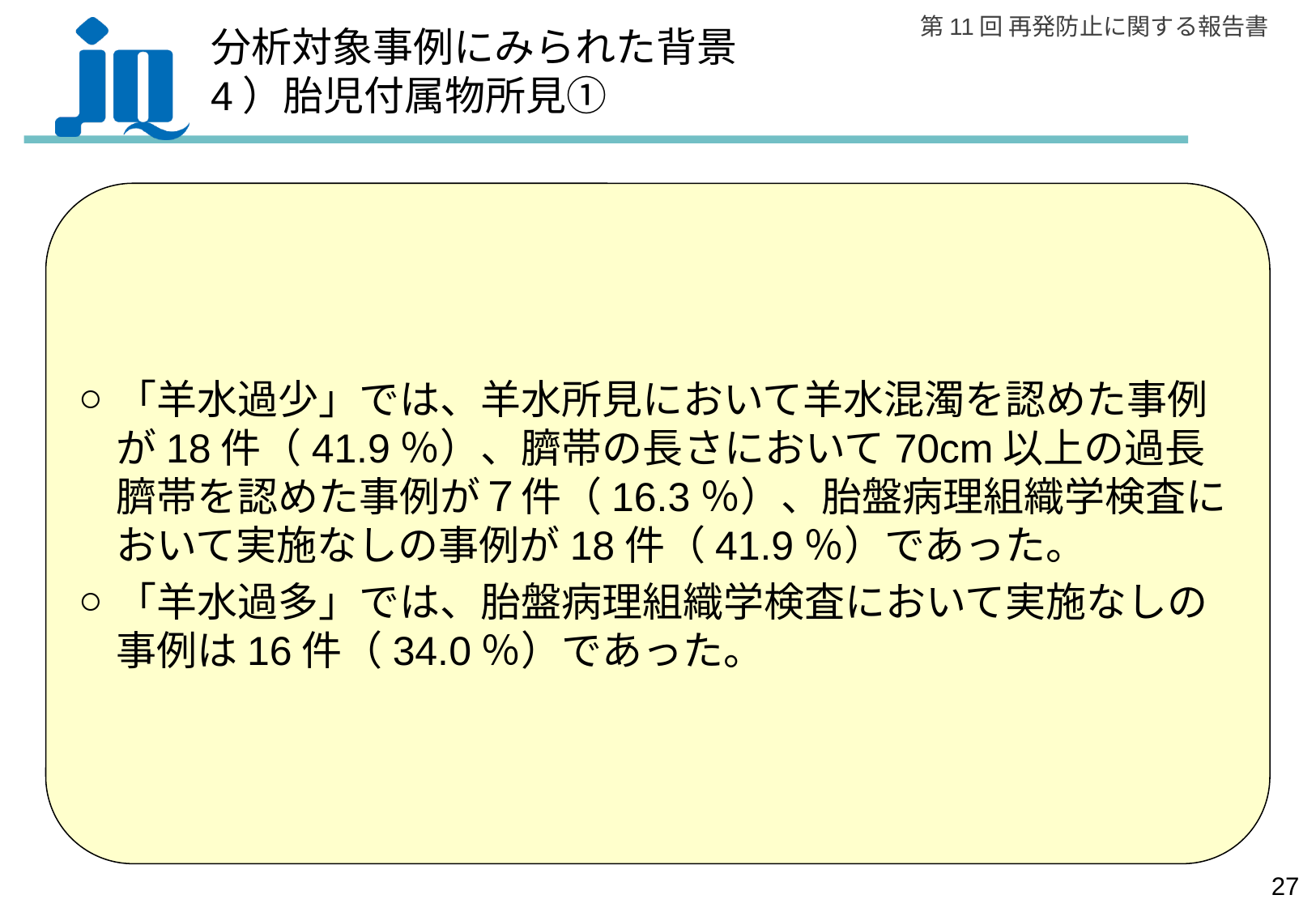

分析対象事例にみられた背景
4）胎児付属物所見①
「羊水過少」では、羊水所見において羊水混濁を認めた事例が18件（41.9％）、臍帯の長さにおいて70cm以上の過長臍帯を認めた事例が７件（16.3％）、胎盤病理組織学検査において実施なしの事例が18件（41.9％）であった。
「羊水過多」では、胎盤病理組織学検査において実施なしの事例は16件（34.0％）であった。
27